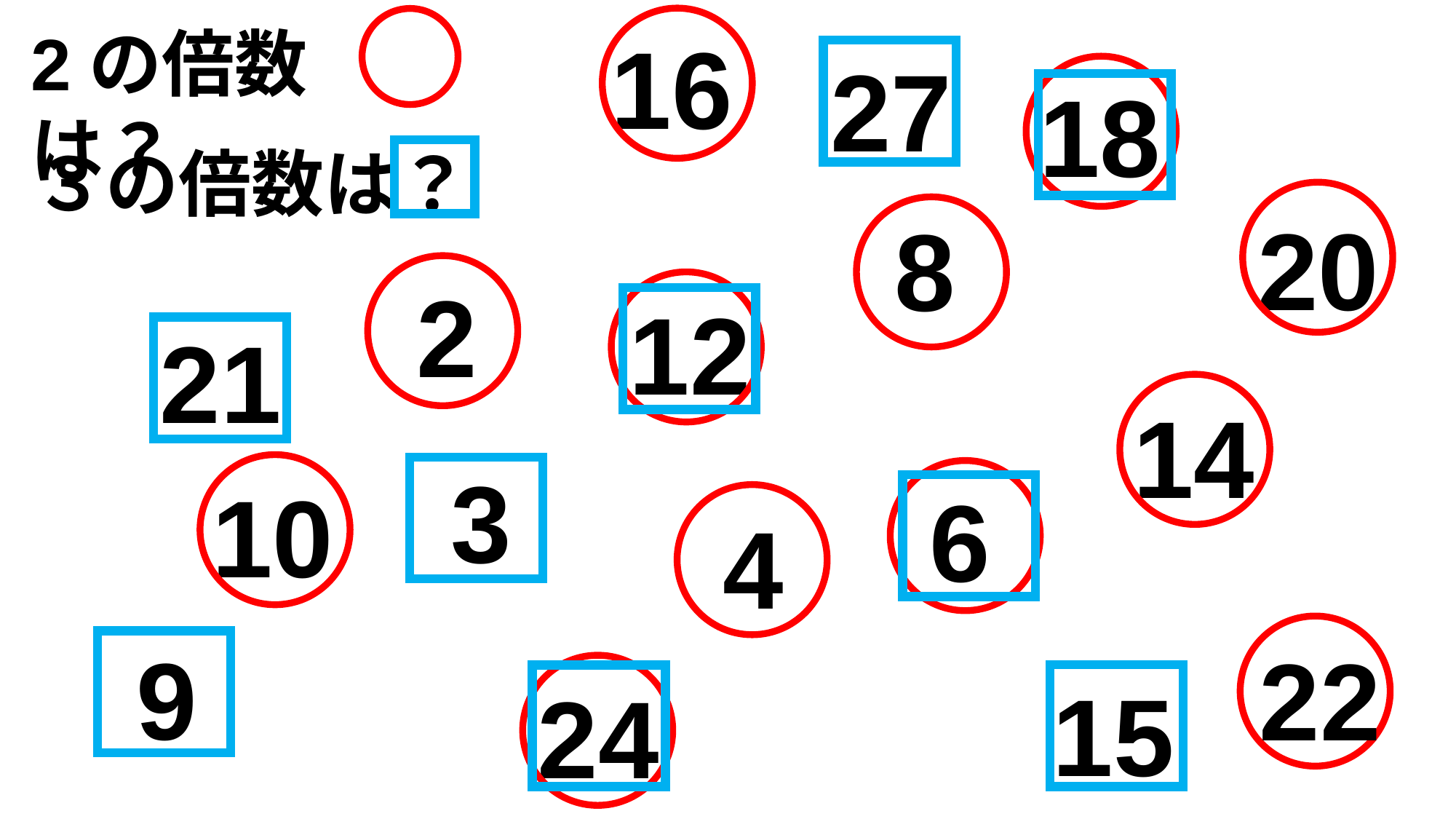

2の倍数は？
16
27

18

３の倍数は？

20

8

2

12

21

14
3

10
6

4

9
22

15
24